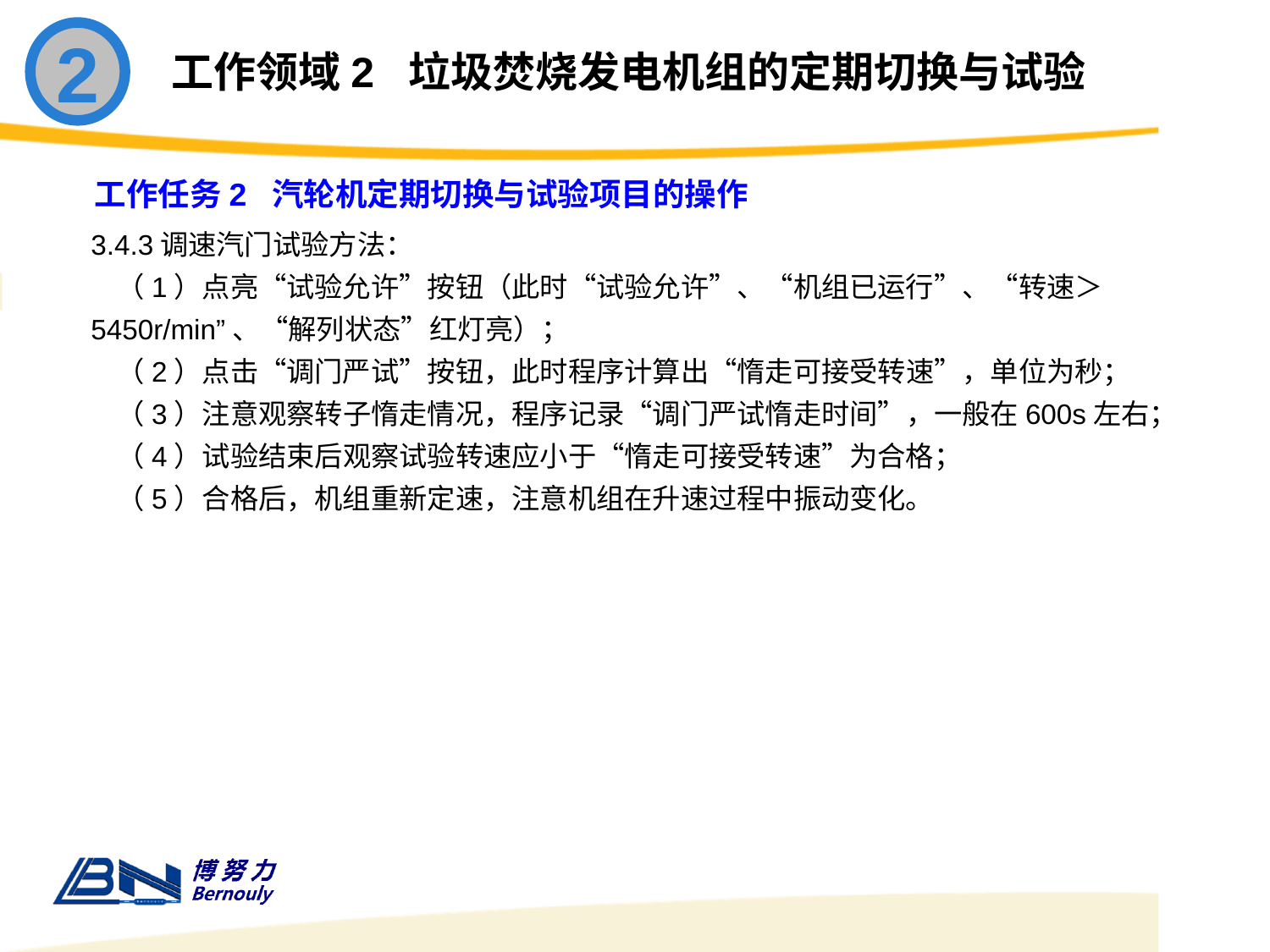

2
工作领域2  垃圾焚烧发电机组的定期切换与试验
工作任务2  汽轮机定期切换与试验项目的操作
3.4.3调速汽门试验方法：
   （1）点亮“试验允许”按钮（此时“试验允许”、“机组已运行”、“转速＞5450r/min”、“解列状态”红灯亮）；
   （2）点击“调门严试”按钮，此时程序计算出“惰走可接受转速”，单位为秒；
   （3）注意观察转子惰走情况，程序记录“调门严试惰走时间”，一般在600s左右；
   （4）试验结束后观察试验转速应小于“惰走可接受转速”为合格；
   （5）合格后，机组重新定速，注意机组在升速过程中振动变化。